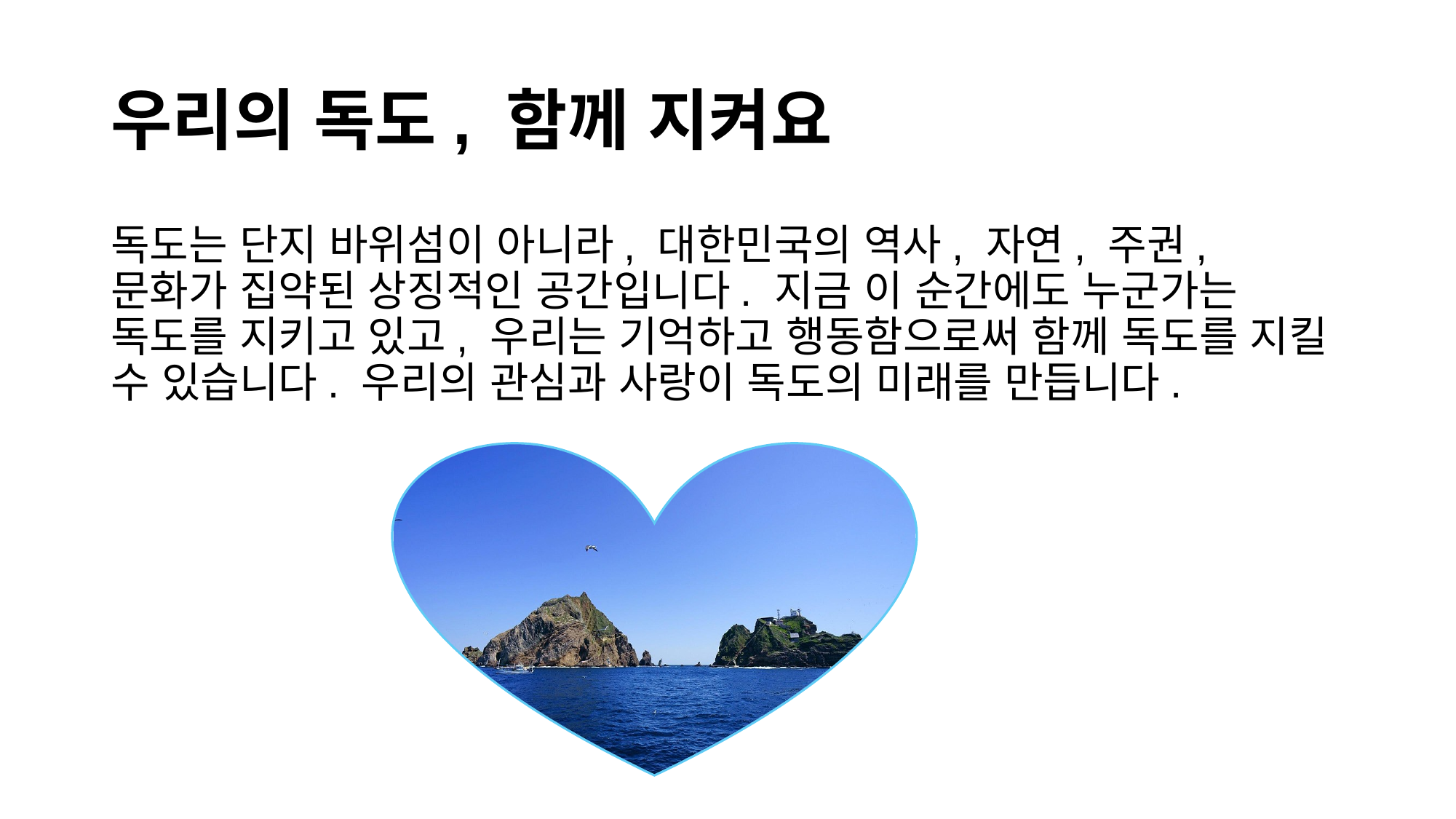

# 우리의 독도, 함께 지켜요
독도는 단지 바위섬이 아니라, 대한민국의 역사, 자연, 주권, 문화가 집약된 상징적인 공간입니다. 지금 이 순간에도 누군가는 독도를 지키고 있고, 우리는 기억하고 행동함으로써 함께 독도를 지킬 수 있습니다. 우리의 관심과 사랑이 독도의 미래를 만듭니다.